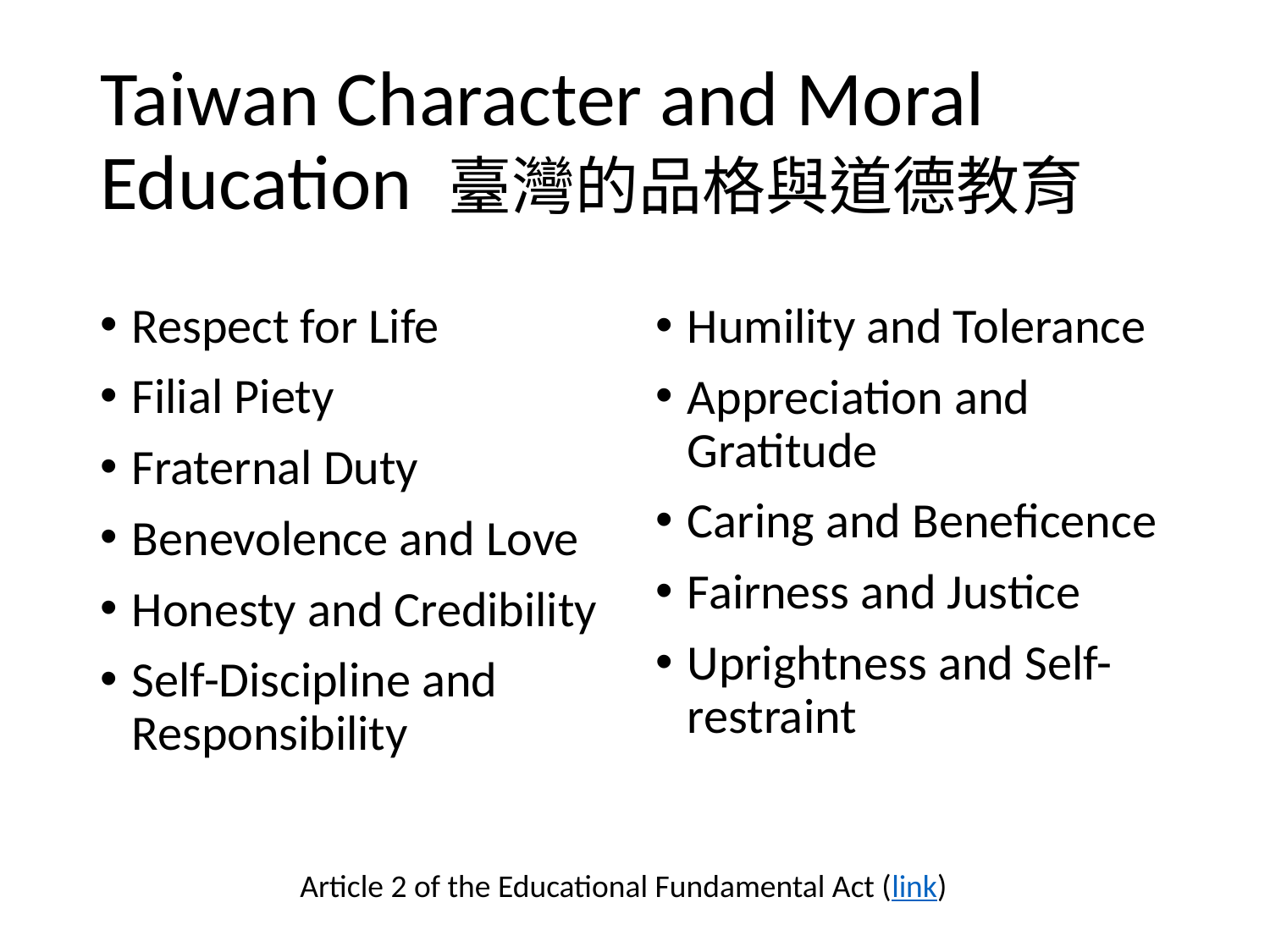

# Taiwan Character and Moral Education 臺灣的品格與道德教育
Respect for Life
Filial Piety
Fraternal Duty
Benevolence and Love
Honesty and Credibility
Self-Discipline and Responsibility
Humility and Tolerance
Appreciation and Gratitude
Caring and Beneficence
Fairness and Justice
Uprightness and Self-restraint

Article 2 of the Educational Fundamental Act (link)